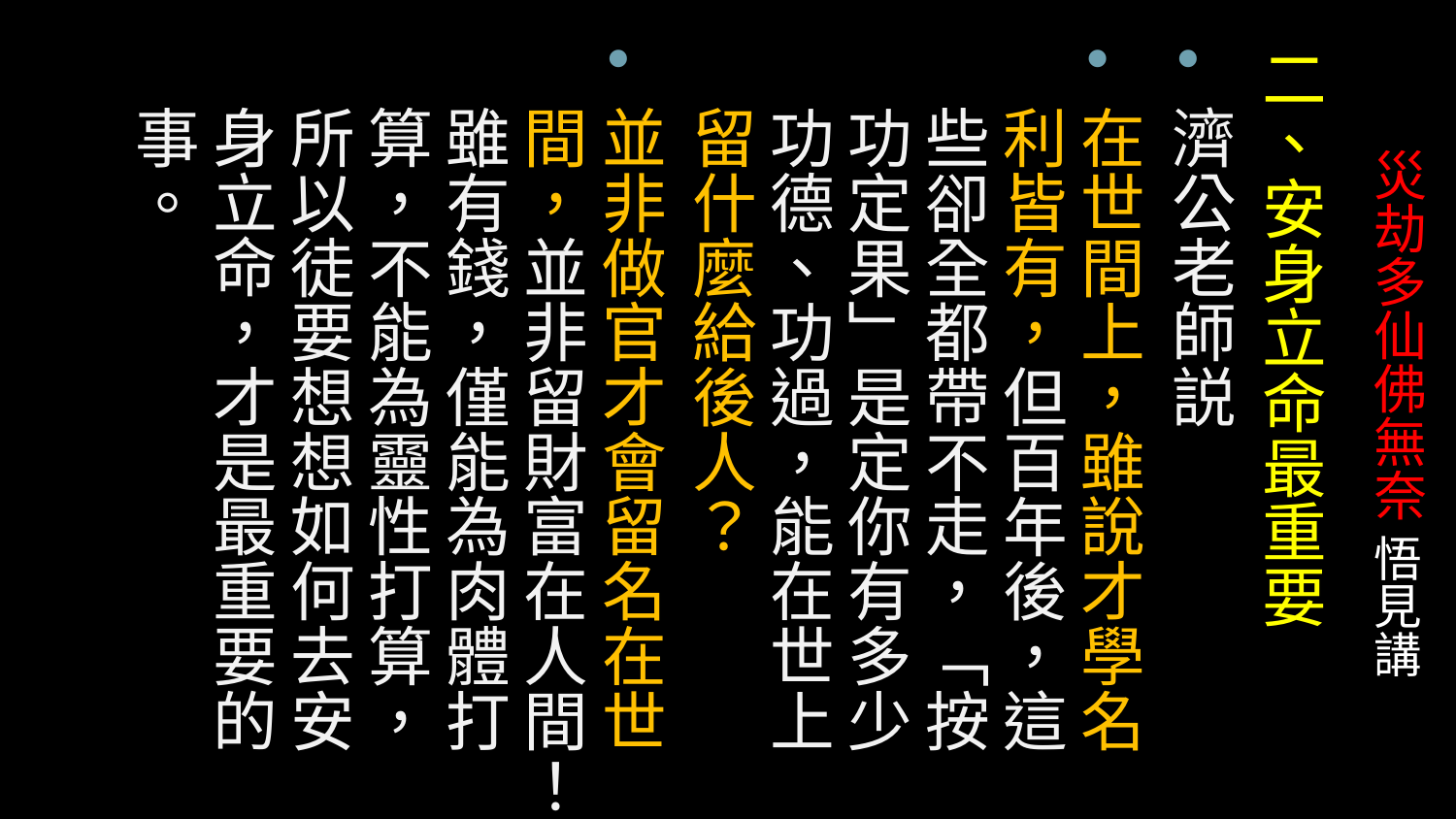

二、安身立命最重要
濟公老師説
在世間上，雖說才學名利皆有，但百年後，這些卻全都帶不走，「按功定果」是定你有多少功德、功過，能在世上留什麼給後人？
並非做官才會留名在世間，並非留財富在人間！雖有錢，僅能為肉體打算，不能為靈性打算，所以徒要想想如何去安身立命，才是最重要的事。

# 災劫多仙佛無奈 悟見講